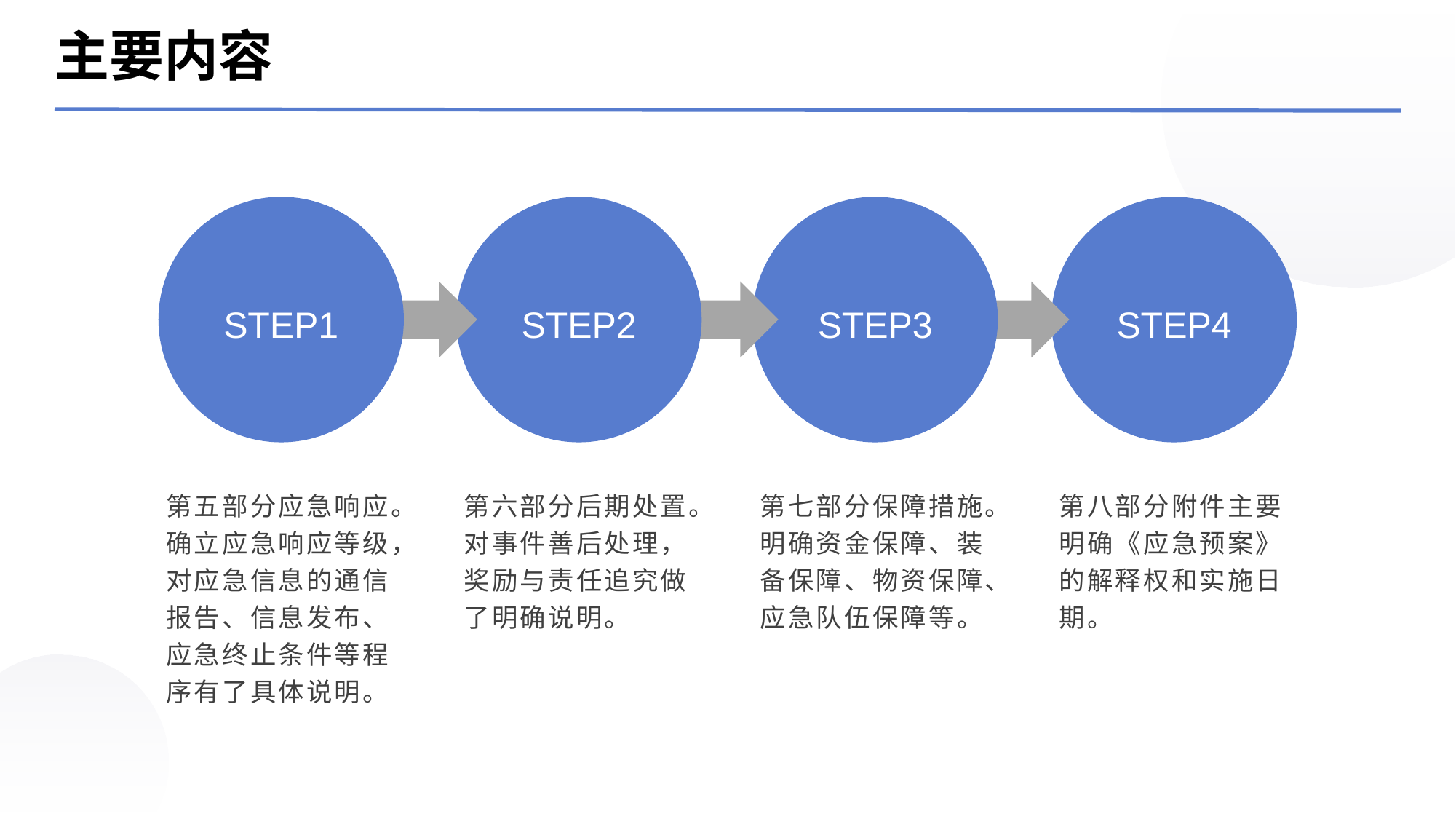

主要内容
STEP1
STEP2
STEP3
STEP4

第五部分应急响应。确立应急响应等级，对应急信息的通信报告、信息发布、应急终止条件等程序有了具体说明。
第六部分后期处置。对事件善后处理，奖励与责任追究做了明确说明。
第七部分保障措施。明确资金保障、装备保障、物资保障、应急队伍保障等。
第八部分附件主要明确《应急预案》的解释权和实施日期。